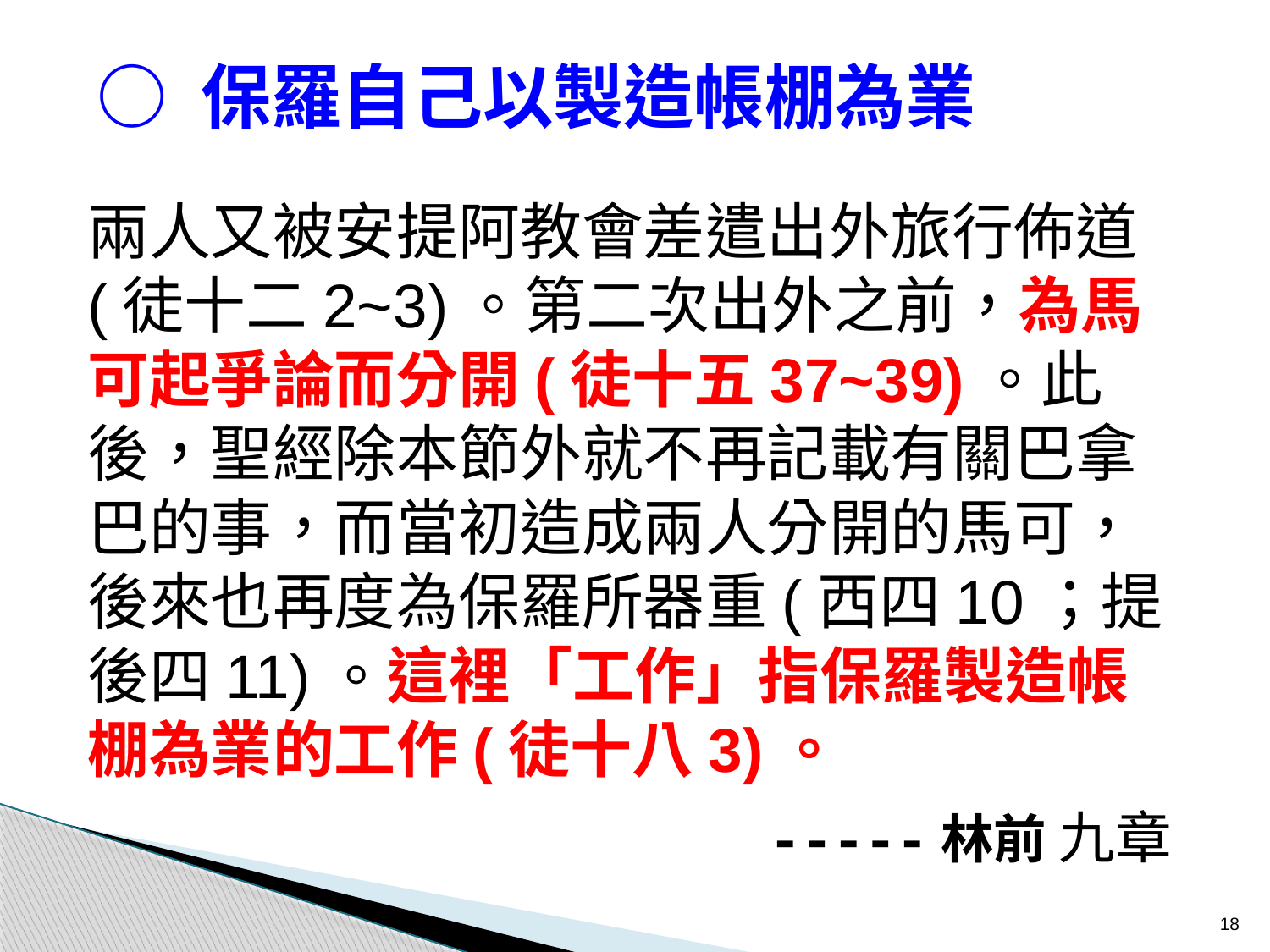

○ 保羅自己以製造帳棚為業
兩人又被安提阿教會差遣出外旅行佈道(徒十二2~3)。第二次出外之前，為馬可起爭論而分開(徒十五37~39)。此後，聖經除本節外就不再記載有關巴拿巴的事，而當初造成兩人分開的馬可，後來也再度為保羅所器重(西四10；提後四11)。這裡「工作」指保羅製造帳棚為業的工作(徒十八3)。
-----林前 九章
18